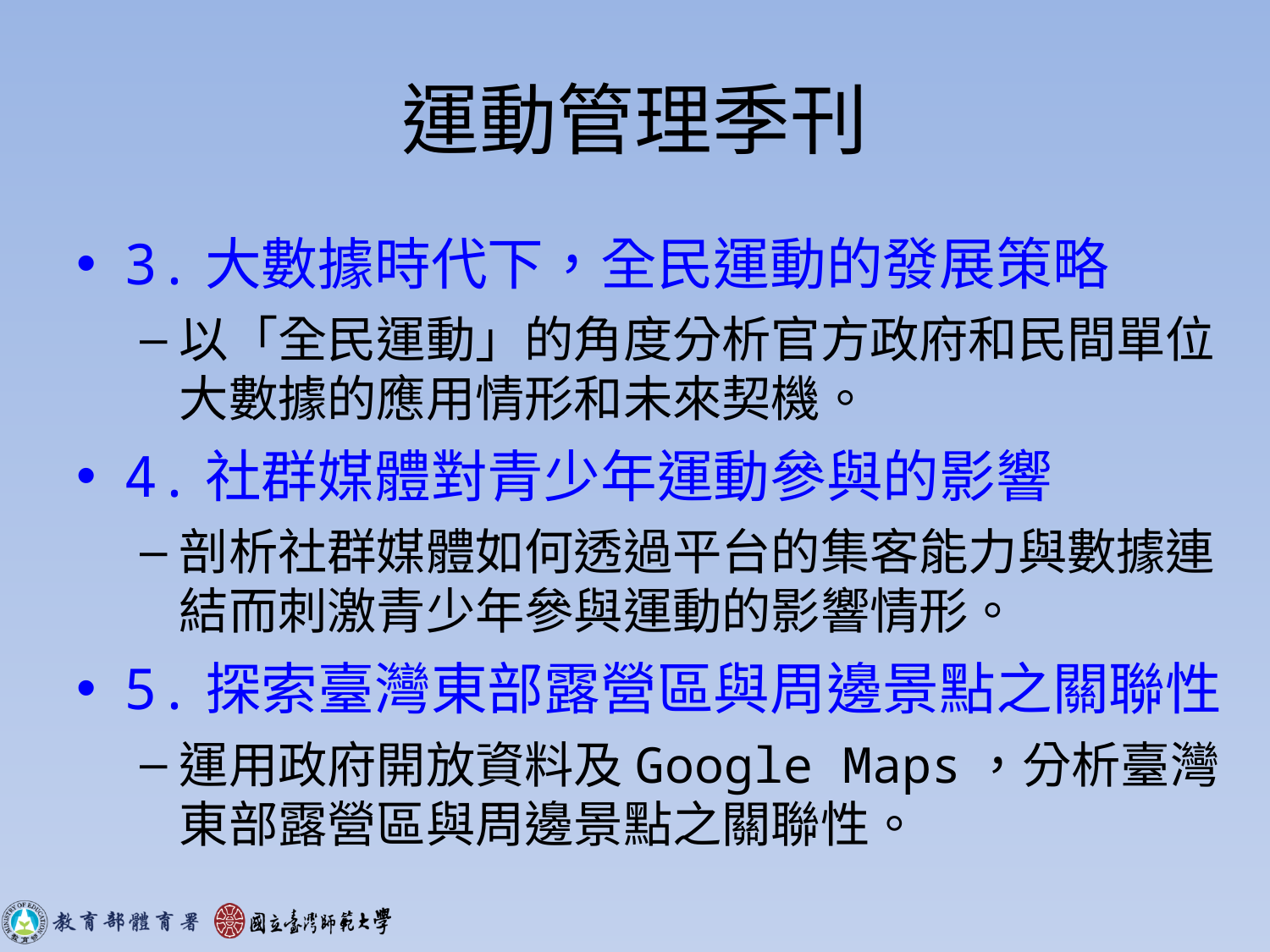

# 運動管理季刊
3.大數據時代下，全民運動的發展策略
以「全民運動」的角度分析官方政府和民間單位大數據的應用情形和未來契機。
4.社群媒體對青少年運動參與的影響
剖析社群媒體如何透過平台的集客能力與數據連結而刺激青少年參與運動的影響情形。
5.探索臺灣東部露營區與周邊景點之關聯性
運用政府開放資料及Google Maps，分析臺灣東部露營區與周邊景點之關聯性。